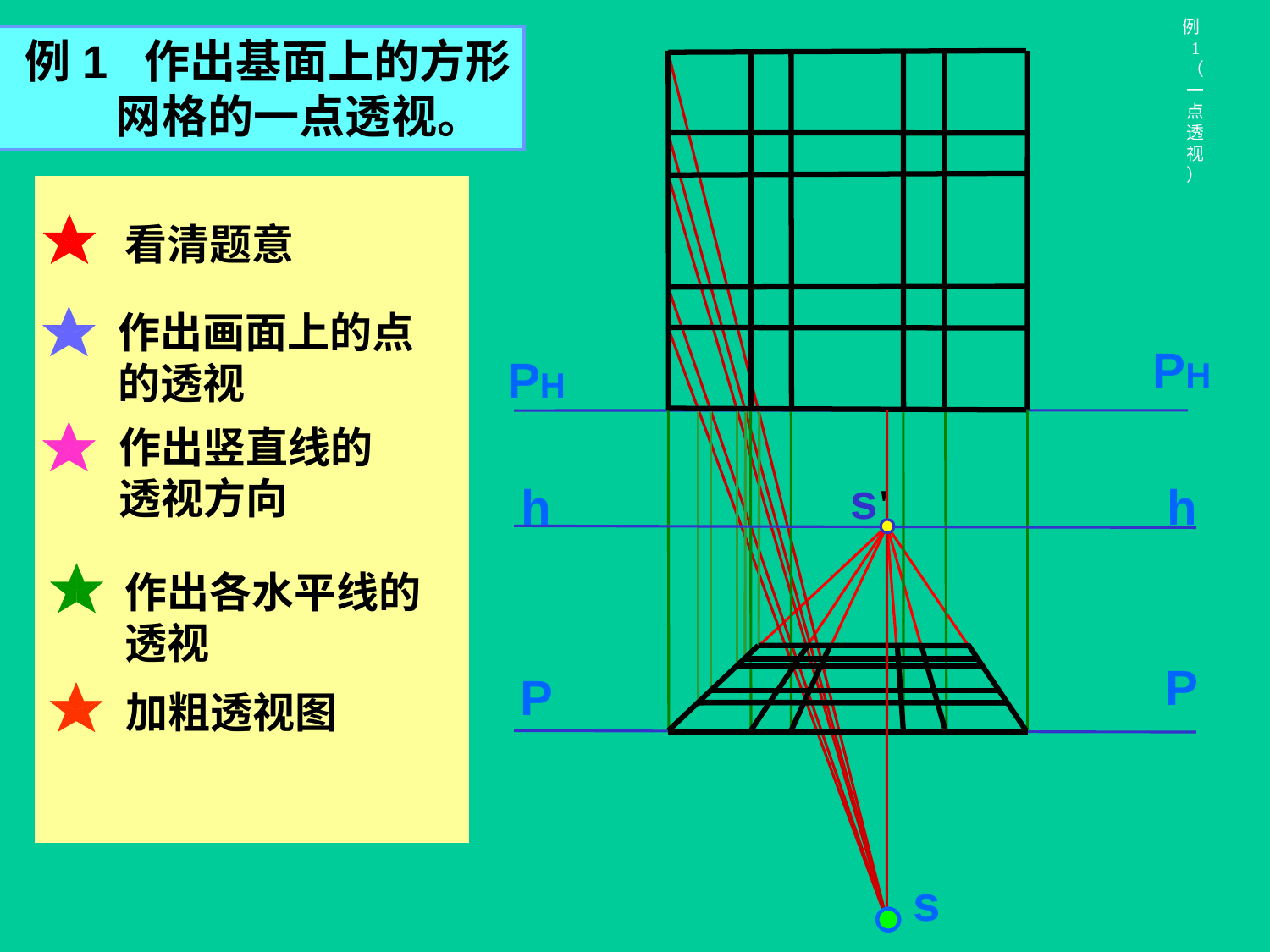

例1  作出基面上的方形
       网格的一点透视。

# 例1（一点透视）

看清题意

作出画面上的点
的透视

PH
PH

s

作出竖直线的
透视方向

s'

h
h

作出各水平线的
透视

P
P

加粗透视图